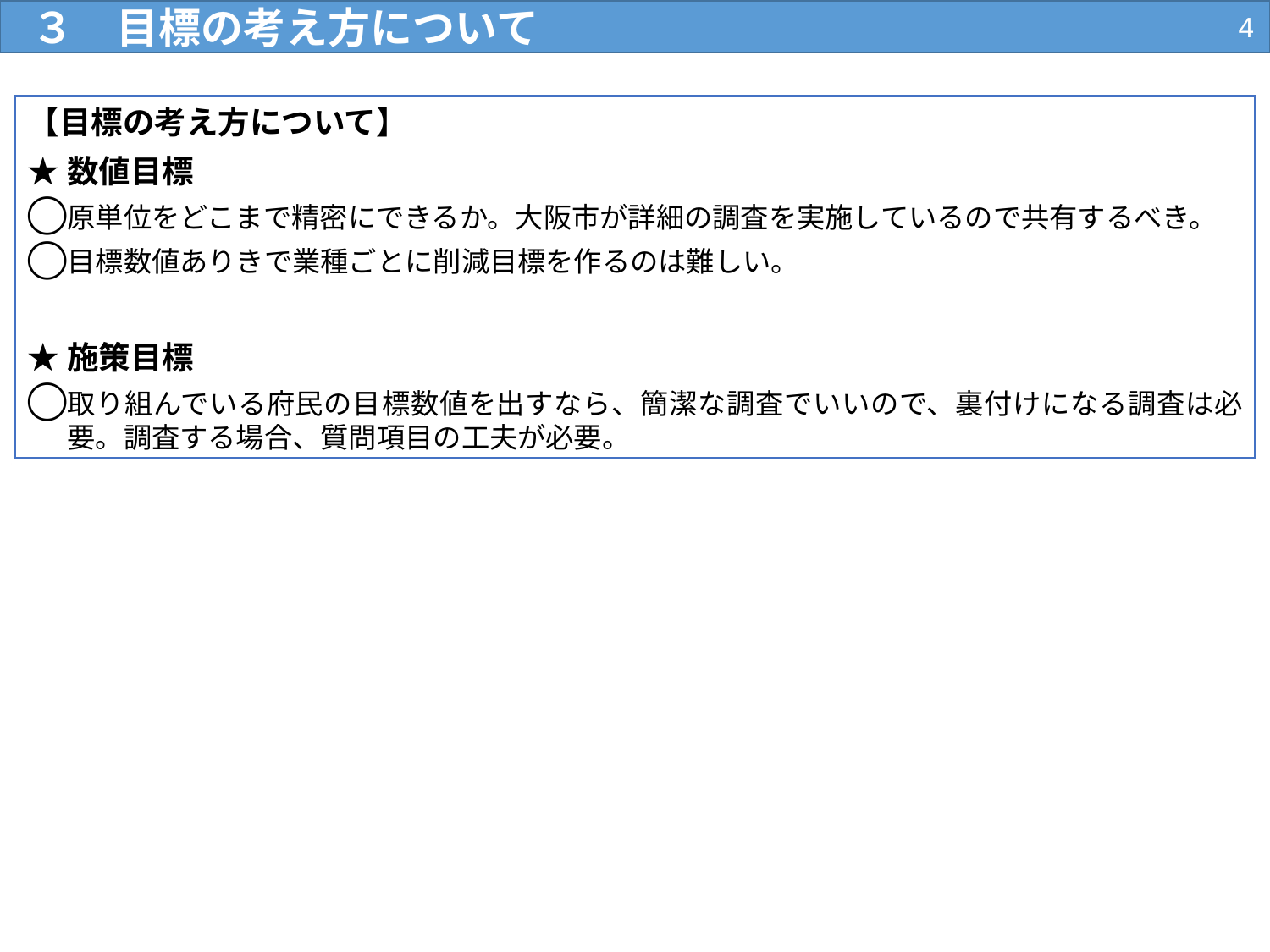

4
 ３　目標の考え方について
4
【目標の考え方について】
★数値目標
原単位をどこまで精密にできるか。大阪市が詳細の調査を実施しているので共有するべき。
目標数値ありきで業種ごとに削減目標を作るのは難しい。

★施策目標
取り組んでいる府民の目標数値を出すなら、簡潔な調査でいいので、裏付けになる調査は必要。調査する場合、質問項目の工夫が必要。